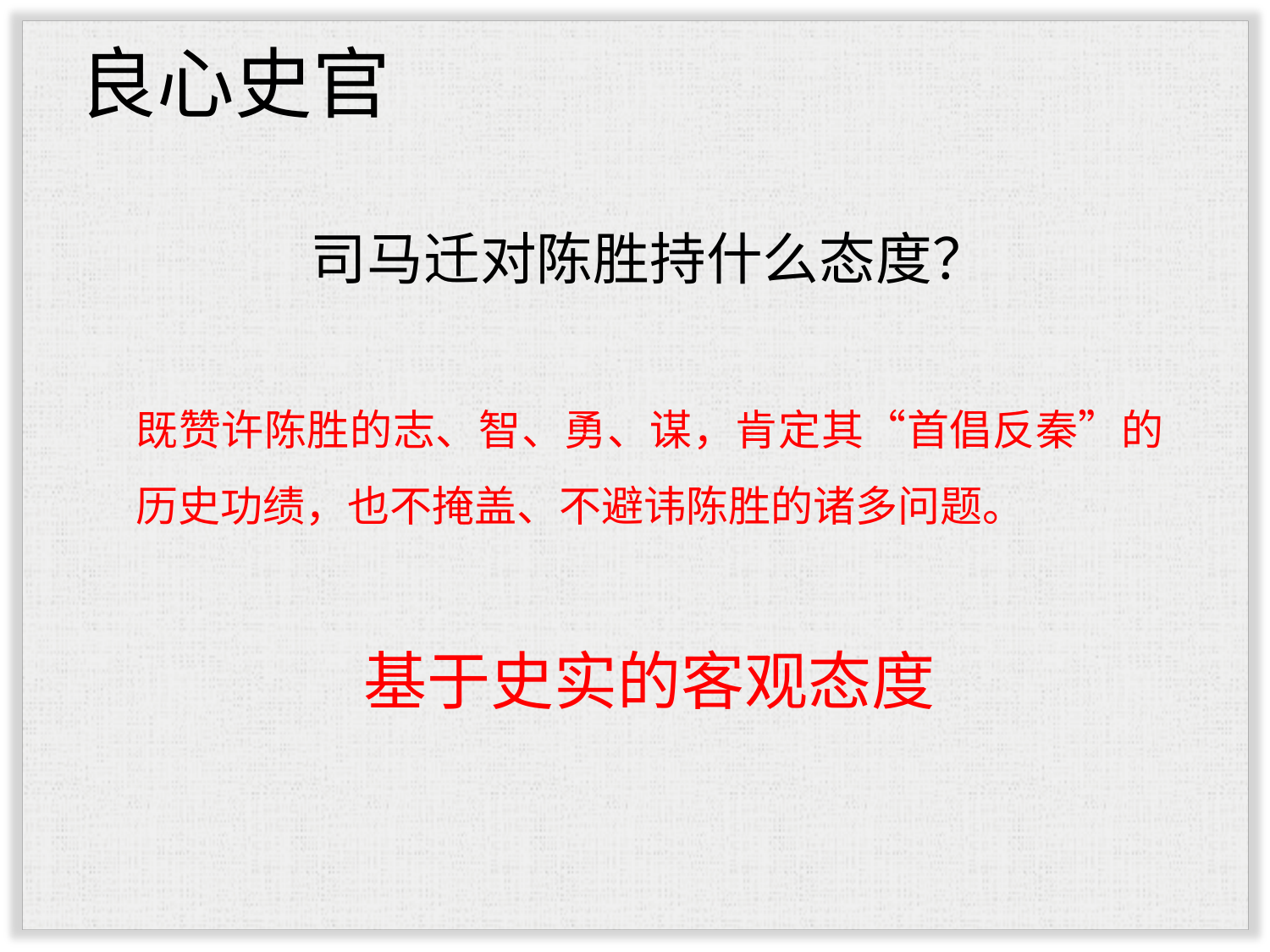

良心史官
司马迁对陈胜持什么态度？
既赞许陈胜的志、智、勇、谋，肯定其“首倡反秦”的历史功绩，也不掩盖、不避讳陈胜的诸多问题。
基于史实的客观态度